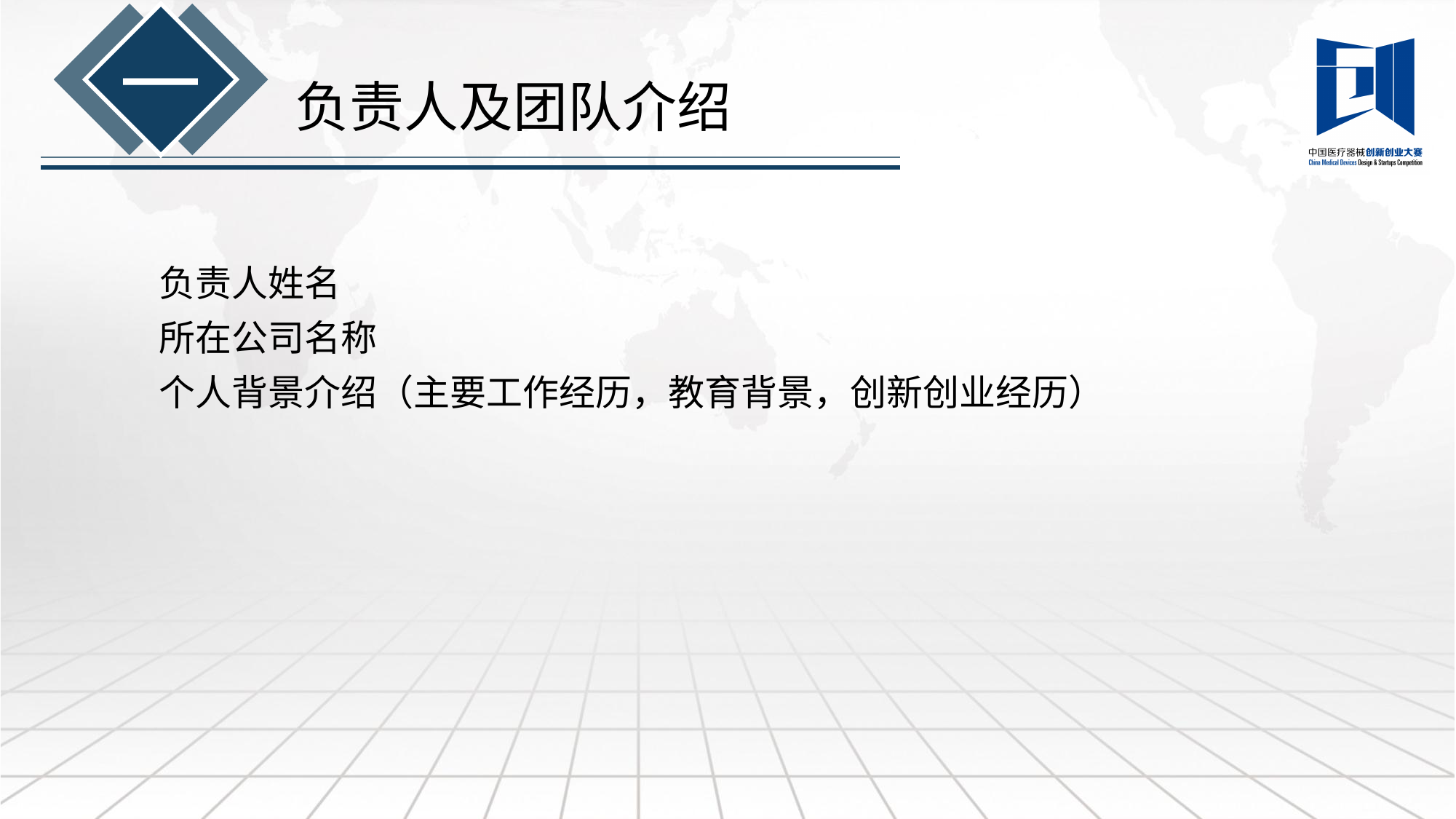

一
负责人及团队介绍
负责人姓名
所在公司名称
个人背景介绍（主要工作经历，教育背景，创新创业经历）